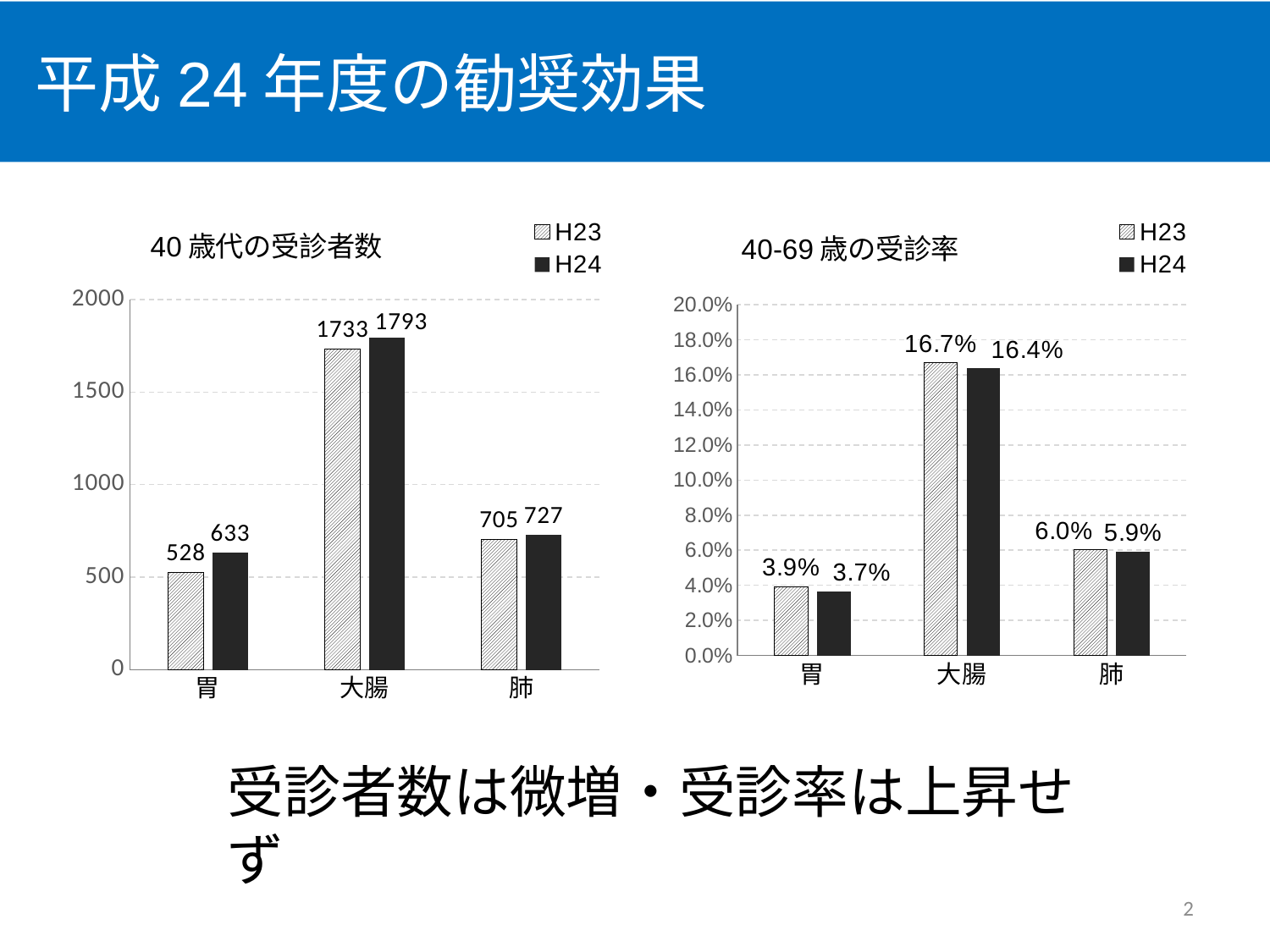

# 平成24年度の勧奨効果

### Chart: 40歳代の受診者数

| Category | H23 | H24 |
|---|---|---|
| 胃 | 528.0 | 633.0 |
| 大腸 | 1733.0 | 1793.0 |
| 肺 | 705.0 | 727.0 |

### Chart: 40-69歳の受診率

| Category | H23 | H24 |
|---|---|---|
| 胃 | 0.03935664399299315 | 0.03664945287439998 |
| 大腸 | 0.16714061469163047 | 0.16361444138589987 |
| 肺 | 0.060149691744204564 | 0.05933070955706713 |
受診者数は微増・受診率は上昇せず
2